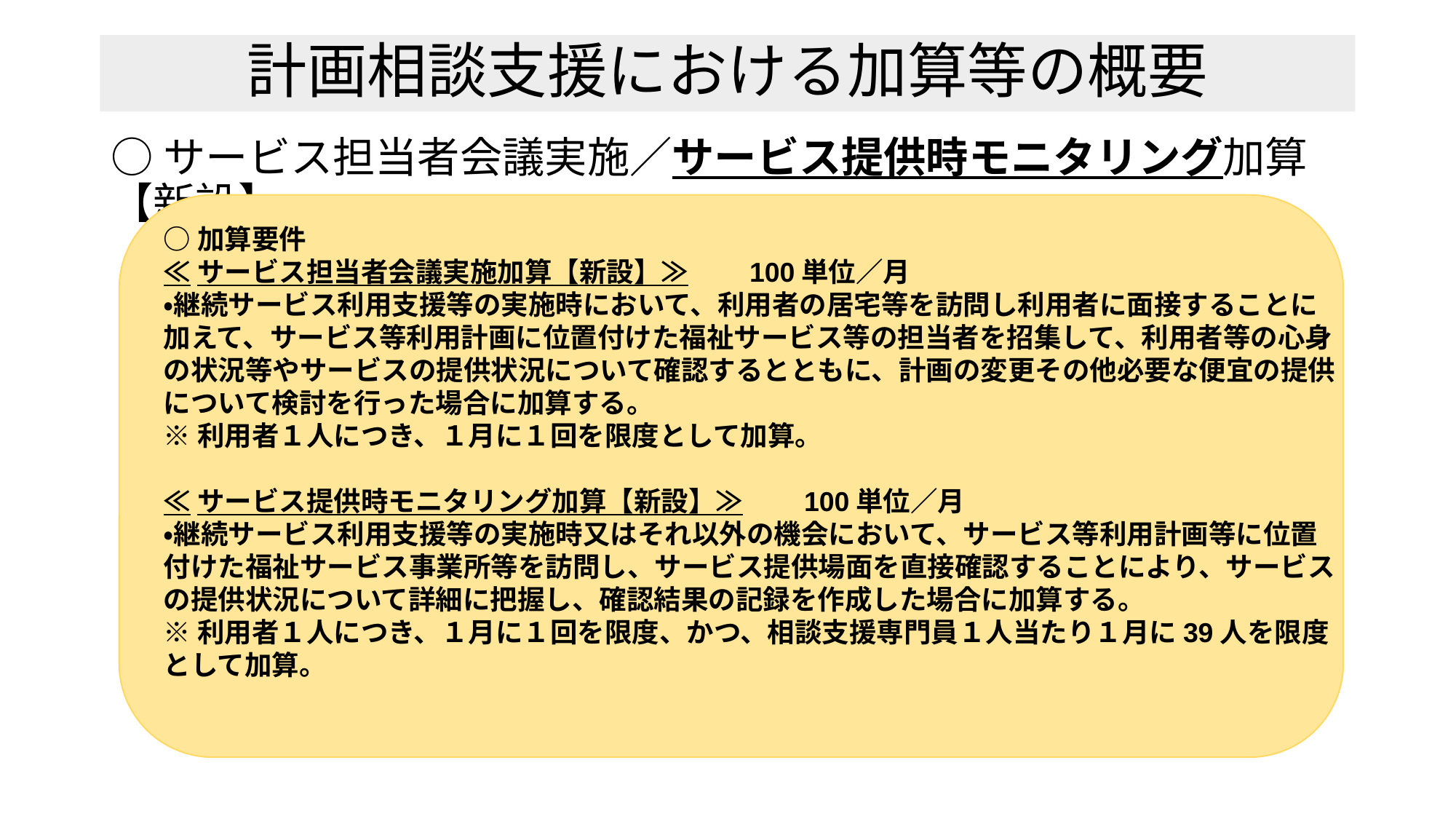

# 計画相談支援における加算等の概要
○サービス担当者会議実施／サービス提供時モニタリング加算【新設】

○加算要件
≪サービス担当者会議実施加算【新設】≫　　100単位／月
・継続サービス利用支援等の実施時において、利用者の居宅等を訪問し利用者に面接することに加えて、サービス等利用計画に位置付けた福祉サービス等の担当者を招集して、利用者等の心身の状況等やサービスの提供状況について確認するとともに、計画の変更その他必要な便宜の提供について検討を行った場合に加算する。
※利用者１人につき、１月に１回を限度として加算。

≪サービス提供時モニタリング加算【新設】≫　　100単位／月
・継続サービス利用支援等の実施時又はそれ以外の機会において、サービス等利用計画等に位置付けた福祉サービス事業所等を訪問し、サービス提供場面を直接確認することにより、サービスの提供状況について詳細に把握し、確認結果の記録を作成した場合に加算する。
※利用者１人につき、１月に１回を限度、かつ、相談支援専門員１人当たり１月に39人を限度として加算。